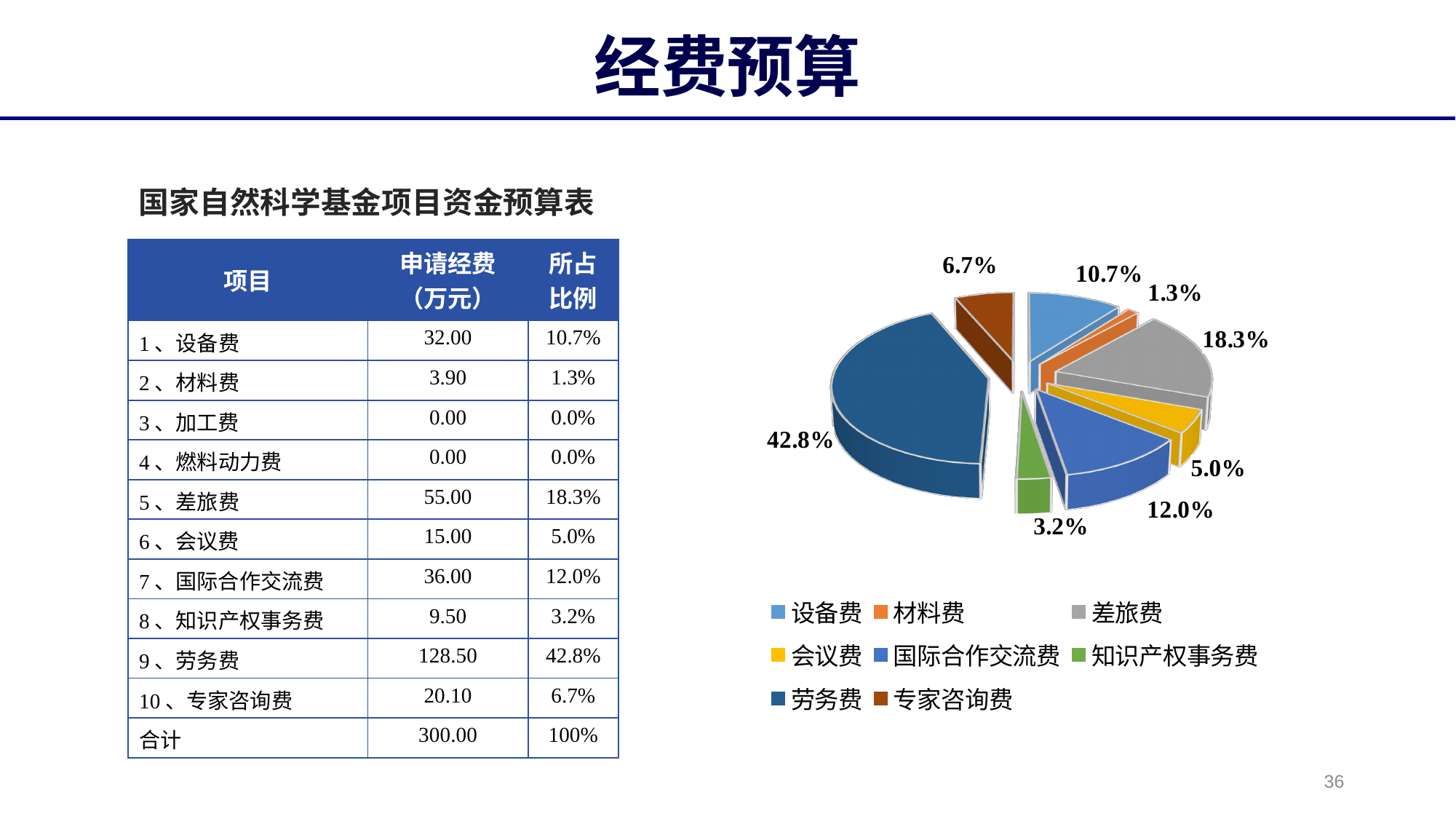

# 经费预算
国家自然科学基金项目资金预算表

[unsupported chart]

| 项目 | 申请经费（万元） | 所占比例 |
| --- | --- | --- |
| 1、设备费 | 32.00 | 10.7% |
| 2、材料费 | 3.90 | 1.3% |
| 3、加工费 | 0.00 | 0.0% |
| 4、燃料动力费 | 0.00 | 0.0% |
| 5、差旅费 | 55.00 | 18.3% |
| 6、会议费 | 15.00 | 5.0% |
| 7、国际合作交流费 | 36.00 | 12.0% |
| 8、知识产权事务费 | 9.50 | 3.2% |
| 9、劳务费 | 128.50 | 42.8% |
| 10、专家咨询费 | 20.10 | 6.7% |
| 合计 | 300.00 | 100% |
36